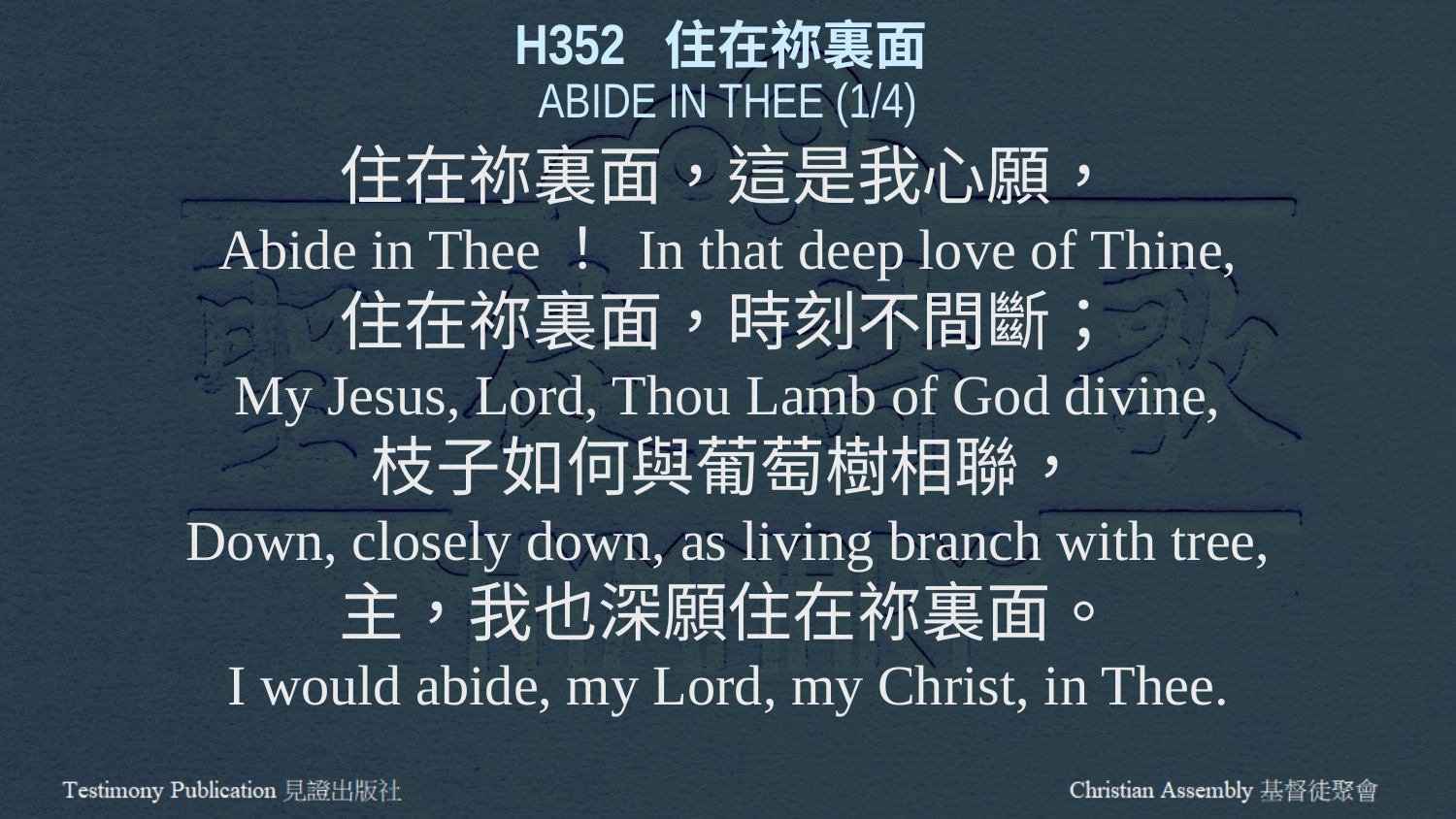

H352  住在祢裏面
ABIDE IN THEE (1/4)
住在祢裏面，這是我心願，
Abide in Thee！ In that deep love of Thine,
住在祢裏面，時刻不間斷；
My Jesus, Lord, Thou Lamb of God divine,
枝子如何與葡萄樹相聯，
Down, closely down, as living branch with tree,
主，我也深願住在祢裏面。
I would abide, my Lord, my Christ, in Thee.